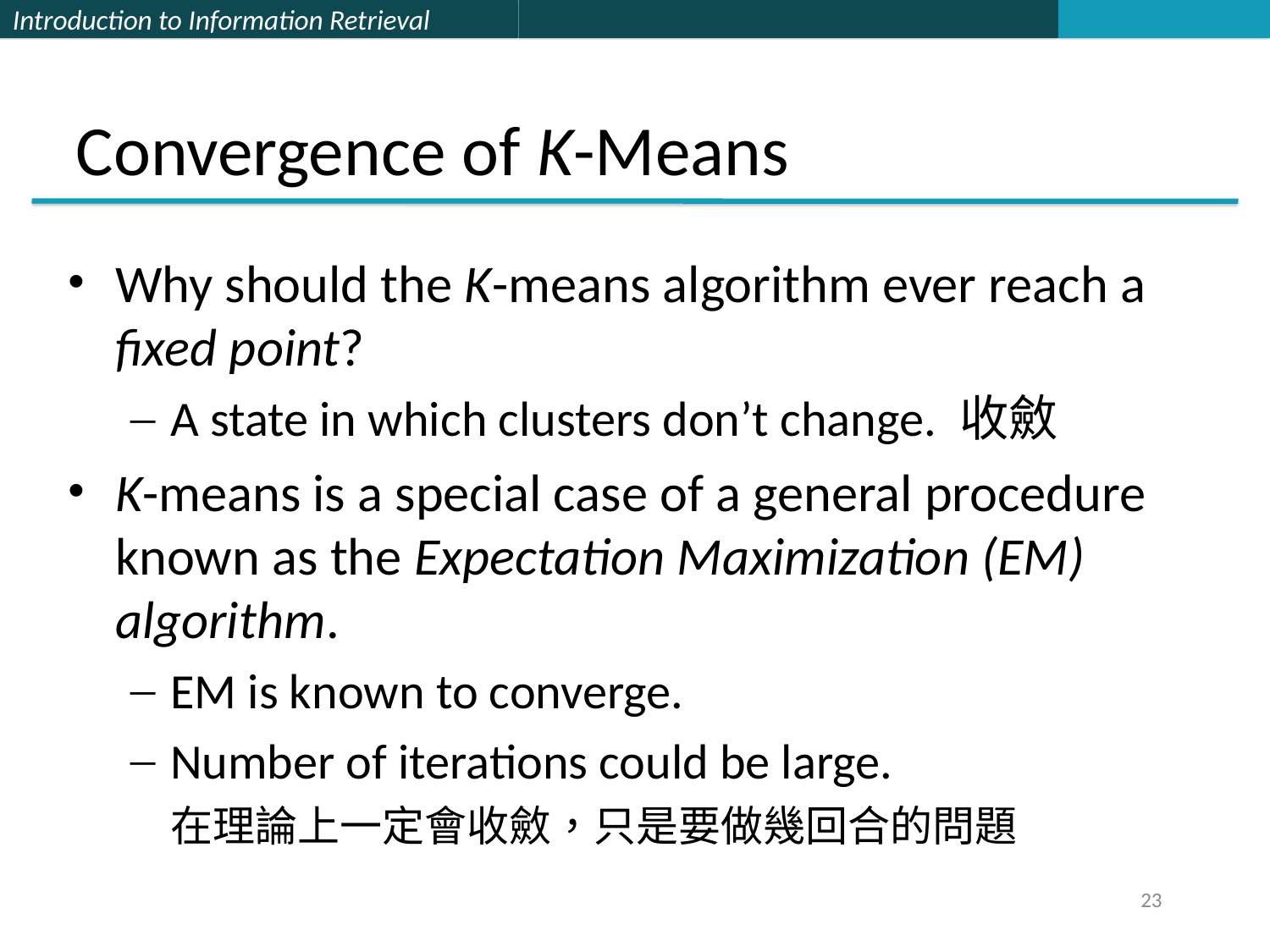

# Convergence of K-Means
Why should the K-means algorithm ever reach a fixed point?
A state in which clusters don’t change. 收斂
K-means is a special case of a general procedure known as the Expectation Maximization (EM) algorithm.
EM is known to converge.
Number of iterations could be large.
	在理論上一定會收斂，只是要做幾回合的問題
23